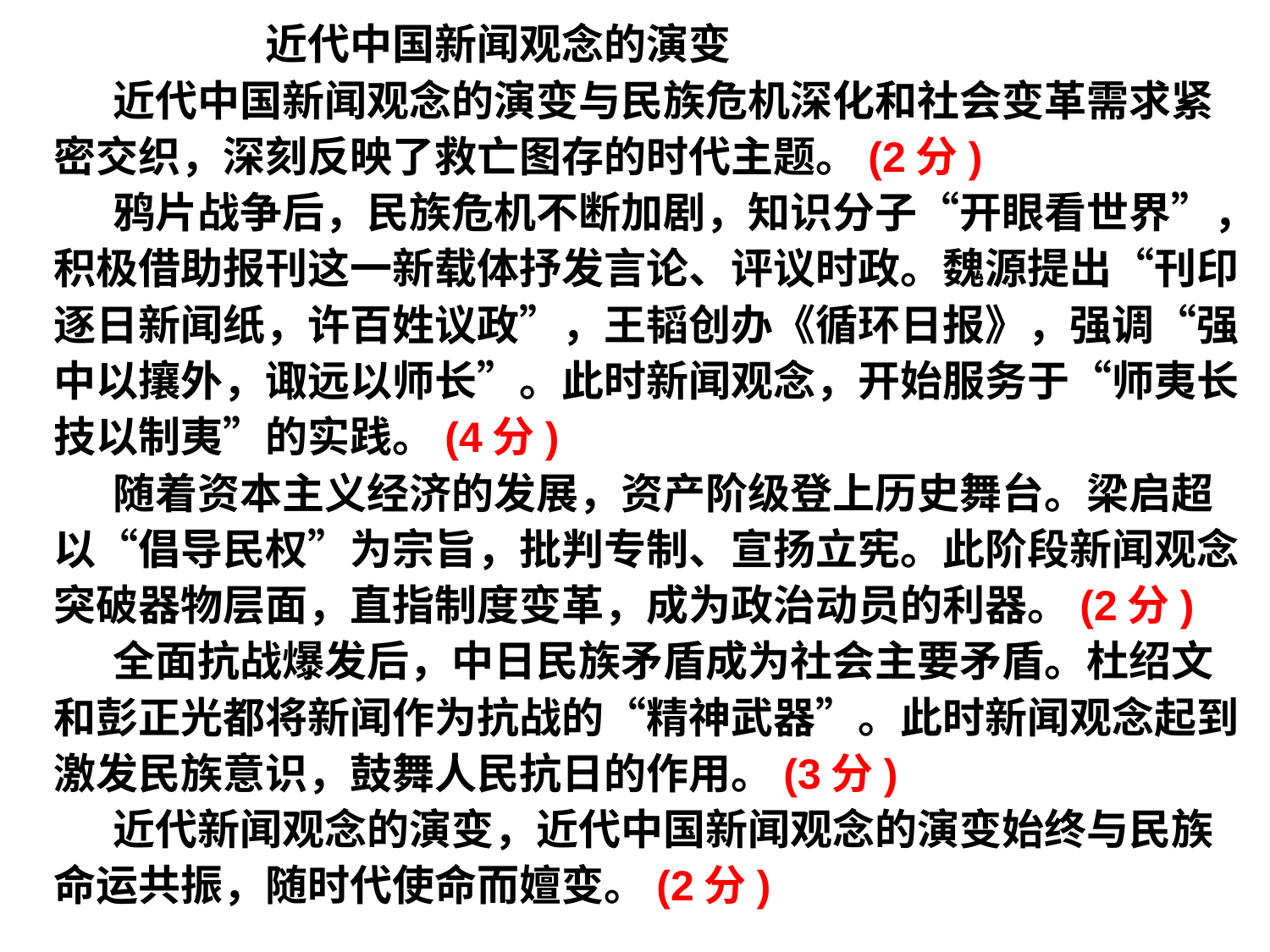

近代中国新闻观念的演变
          近代中国新闻观念的演变与民族危机深化和社会变革需求紧密交织，深刻反映了救亡图存的时代主题。(2分)
          鸦片战争后，民族危机不断加剧，知识分子“开眼看世界”，积极借助报刊这一新载体抒发言论、评议时政。魏源提出“刊印逐日新闻纸，许百姓议政”，王韬创办《循环日报》，强调“强中以攘外，诹远以师长”。此时新闻观念，开始服务于“师夷长技以制夷”的实践。(4分)
          随着资本主义经济的发展，资产阶级登上历史舞台。梁启超以“倡导民权”为宗旨，批判专制、宣扬立宪。此阶段新闻观念突破器物层面，直指制度变革，成为政治动员的利器。(2分)
          全面抗战爆发后，中日民族矛盾成为社会主要矛盾。杜绍文和彭正光都将新闻作为抗战的“精神武器”。此时新闻观念起到激发民族意识，鼓舞人民抗日的作用。(3分)
          近代新闻观念的演变，近代中国新闻观念的演变始终与民族命运共振，随时代使命而嬗变。(2分)